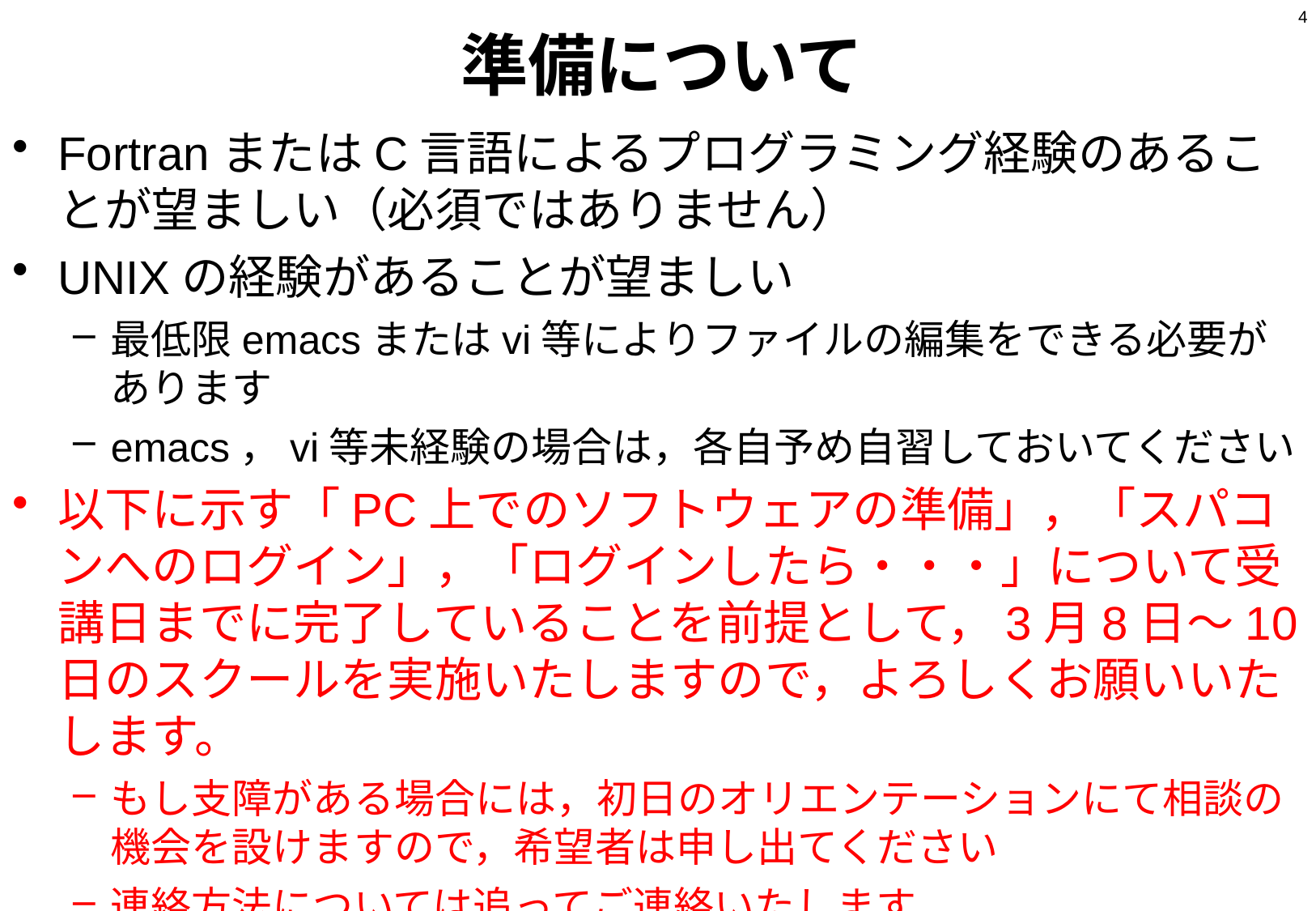

4
# 準備について
FortranまたはC言語によるプログラミング経験のあることが望ましい（必須ではありません）
UNIXの経験があることが望ましい
最低限emacsまたはvi等によりファイルの編集をできる必要があります
emacs，vi等未経験の場合は，各自予め自習しておいてください
以下に示す「PC上でのソフトウェアの準備」，「スパコンへのログイン」，「ログインしたら・・・」について受講日までに完了していることを前提として，3月8日～10日のスクールを実施いたしますので，よろしくお願いいたします。
もし支障がある場合には，初日のオリエンテーションにて相談の機会を設けますので，希望者は申し出てください
連絡方法については追ってご連絡いたします
「東大情報基盤センターのスパコン」も予め目を通してください